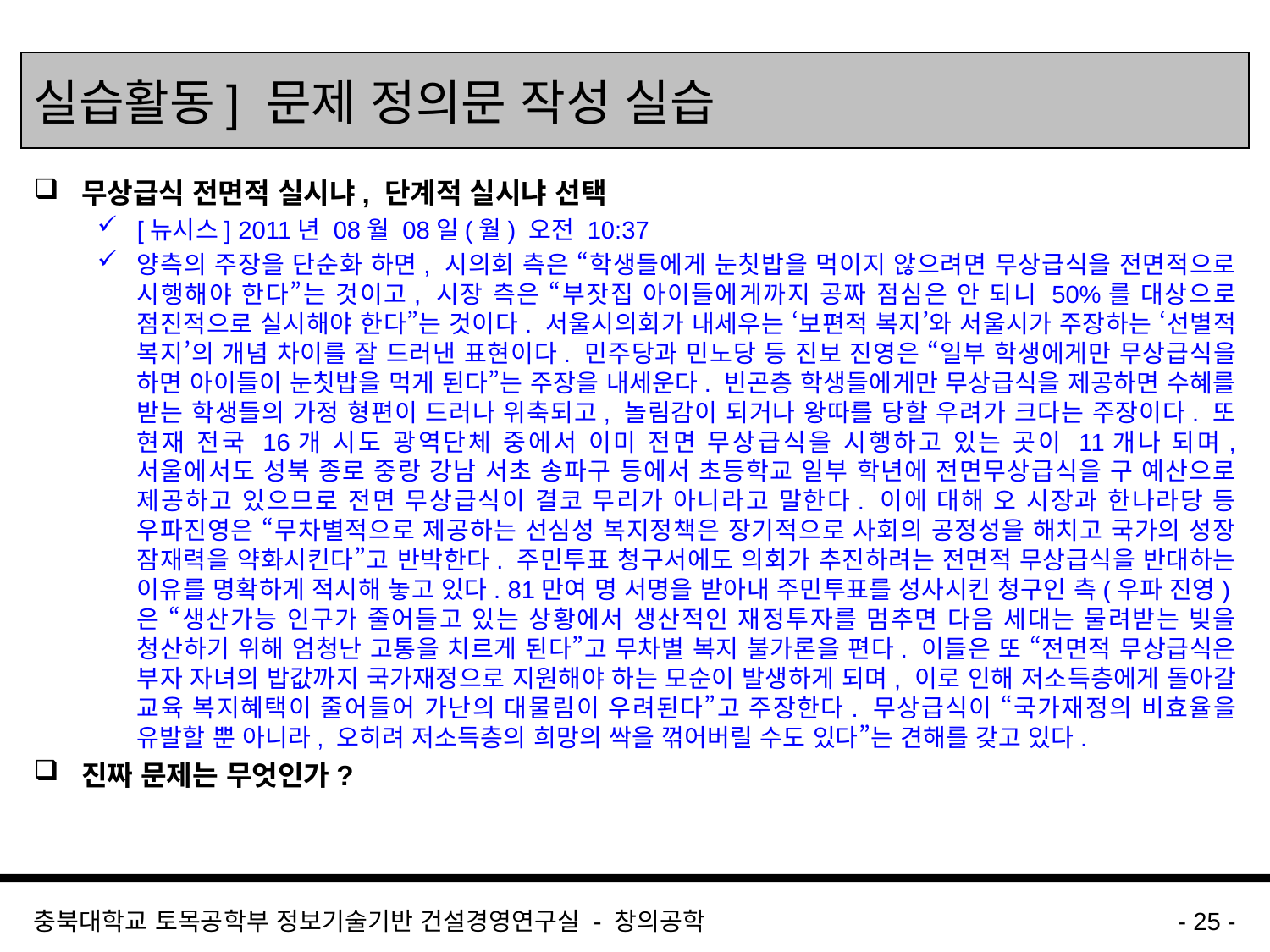

# 실습활동] 문제 정의문 작성 실습
무상급식 전면적 실시냐, 단계적 실시냐 선택
[뉴시스] 2011년 08월 08일(월) 오전 10:37
양측의 주장을 단순화 하면, 시의회 측은 “학생들에게 눈칫밥을 먹이지 않으려면 무상급식을 전면적으로 시행해야 한다”는 것이고, 시장 측은 “부잣집 아이들에게까지 공짜 점심은 안 되니 50%를 대상으로 점진적으로 실시해야 한다”는 것이다. 서울시의회가 내세우는 ‘보편적 복지’와 서울시가 주장하는 ‘선별적 복지’의 개념 차이를 잘 드러낸 표현이다. 민주당과 민노당 등 진보 진영은 “일부 학생에게만 무상급식을 하면 아이들이 눈칫밥을 먹게 된다”는 주장을 내세운다. 빈곤층 학생들에게만 무상급식을 제공하면 수혜를 받는 학생들의 가정 형편이 드러나 위축되고, 놀림감이 되거나 왕따를 당할 우려가 크다는 주장이다. 또 현재 전국 16개 시도 광역단체 중에서 이미 전면 무상급식을 시행하고 있는 곳이 11개나 되며, 서울에서도 성북 종로 중랑 강남 서초 송파구 등에서 초등학교 일부 학년에 전면무상급식을 구 예산으로 제공하고 있으므로 전면 무상급식이 결코 무리가 아니라고 말한다. 이에 대해 오 시장과 한나라당 등 우파진영은 “무차별적으로 제공하는 선심성 복지정책은 장기적으로 사회의 공정성을 해치고 국가의 성장 잠재력을 약화시킨다”고 반박한다. 주민투표 청구서에도 의회가 추진하려는 전면적 무상급식을 반대하는 이유를 명확하게 적시해 놓고 있다. 81만여 명 서명을 받아내 주민투표를 성사시킨 청구인 측(우파 진영)은 “생산가능 인구가 줄어들고 있는 상황에서 생산적인 재정투자를 멈추면 다음 세대는 물려받는 빚을 청산하기 위해 엄청난 고통을 치르게 된다”고 무차별 복지 불가론을 편다. 이들은 또 “전면적 무상급식은 부자 자녀의 밥값까지 국가재정으로 지원해야 하는 모순이 발생하게 되며, 이로 인해 저소득층에게 돌아갈 교육 복지혜택이 줄어들어 가난의 대물림이 우려된다”고 주장한다. 무상급식이 “국가재정의 비효율을 유발할 뿐 아니라, 오히려 저소득층의 희망의 싹을 꺾어버릴 수도 있다”는 견해를 갖고 있다.
진짜 문제는 무엇인가?
충북대학교 토목공학부 정보기술기반 건설경영연구실 - 창의공학
- 25 -